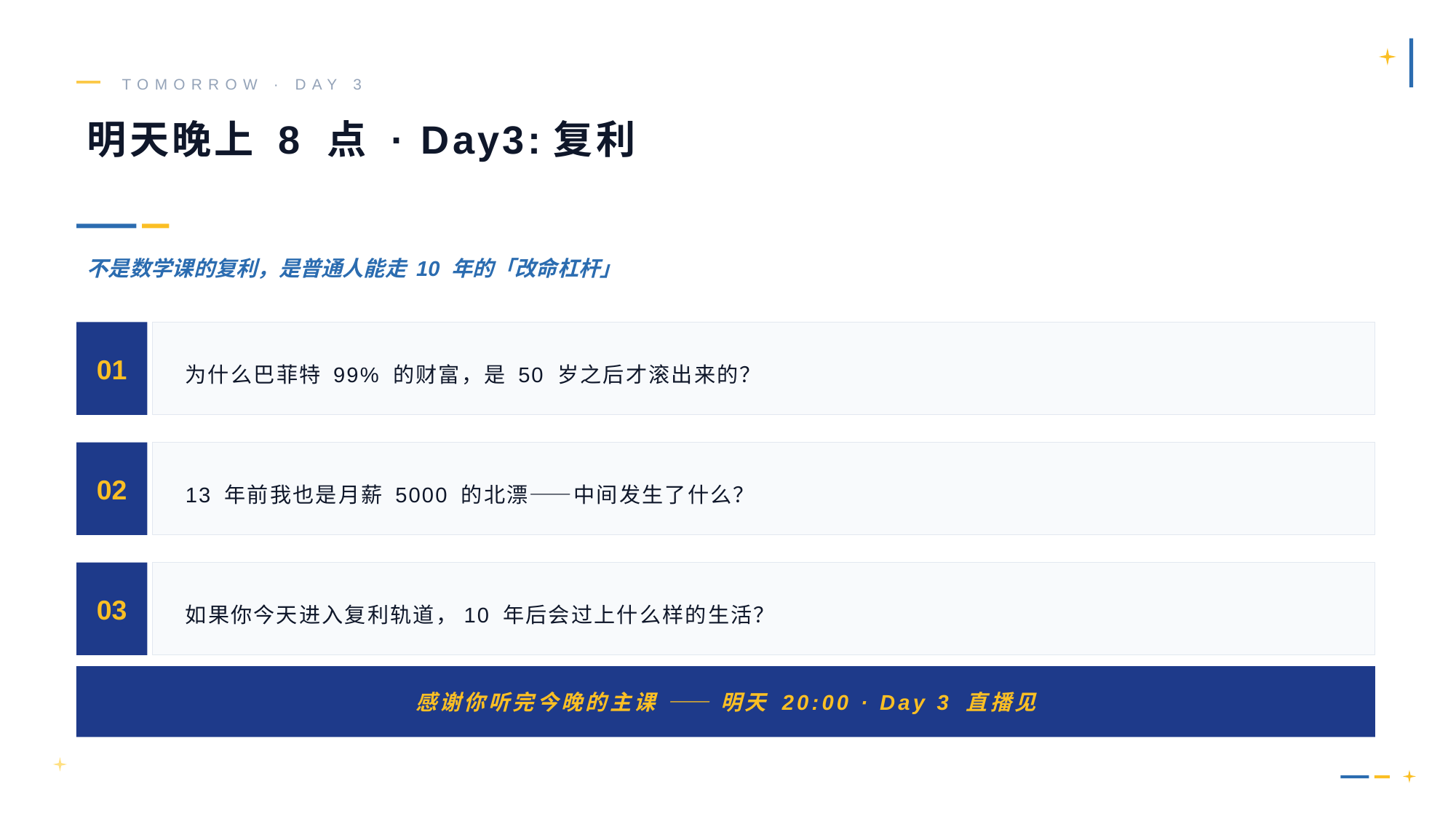

TOMORROW · DAY 3

明天晚上 8 点 · Day3:复利

不是数学课的复利，是普通人能走 10 年的「改命杠杆」

01

为什么巴菲特 99% 的财富，是 50 岁之后才滚出来的？

02

13 年前我也是月薪 5000 的北漂——中间发生了什么？

03

如果你今天进入复利轨道，10 年后会过上什么样的生活？

感谢你听完今晚的主课 —— 明天 20:00 · Day 3 直播见